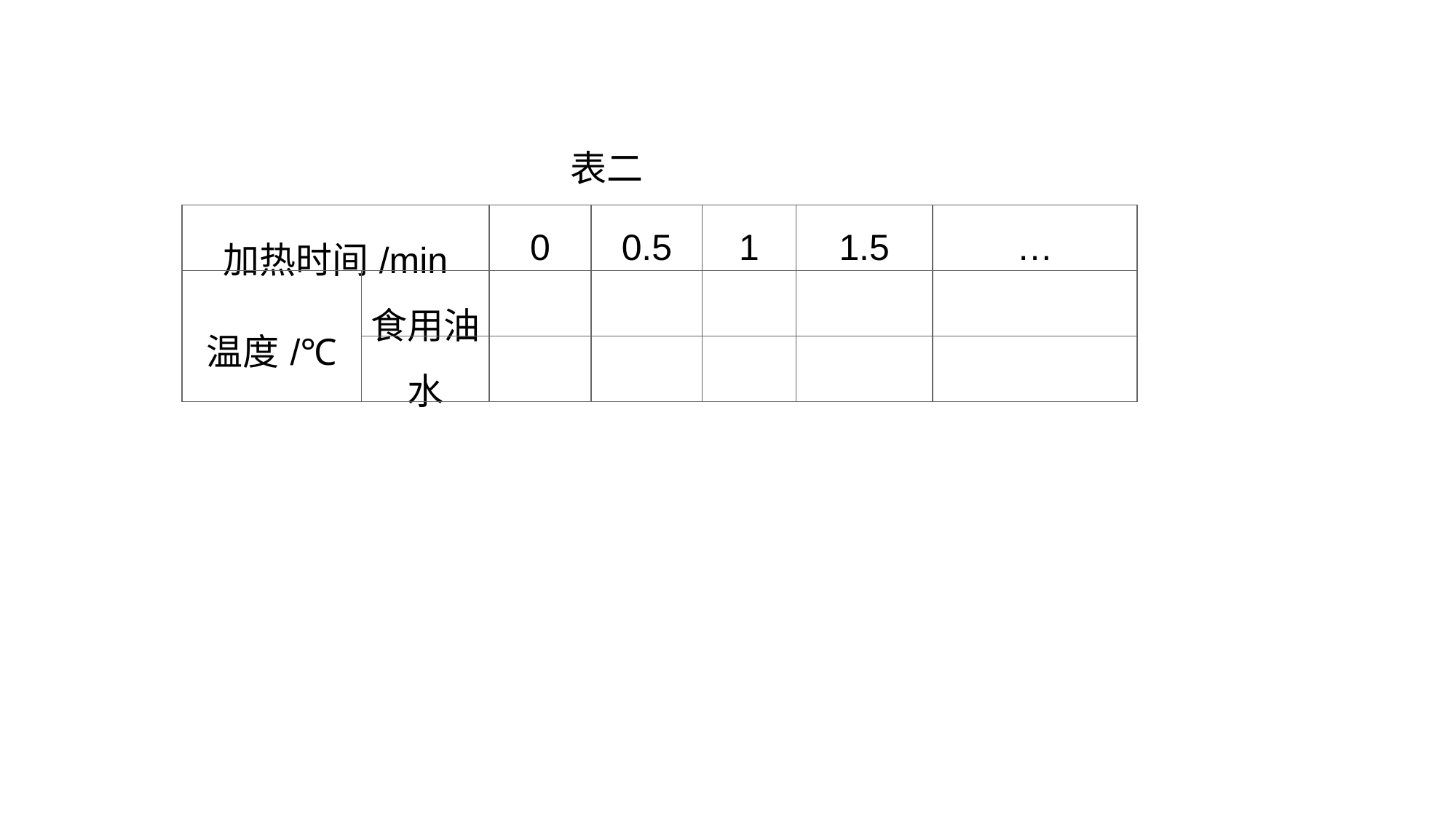

表二
| 加热时间/min |  | 0 | 0.5 | 1 | 1.5 | … |
| --- | --- | --- | --- | --- | --- | --- |
| 温度/℃ | 食用油 |  |  |  |  |  |
|  | 水 |  |  |  |  |  |
实验突破 素养提升